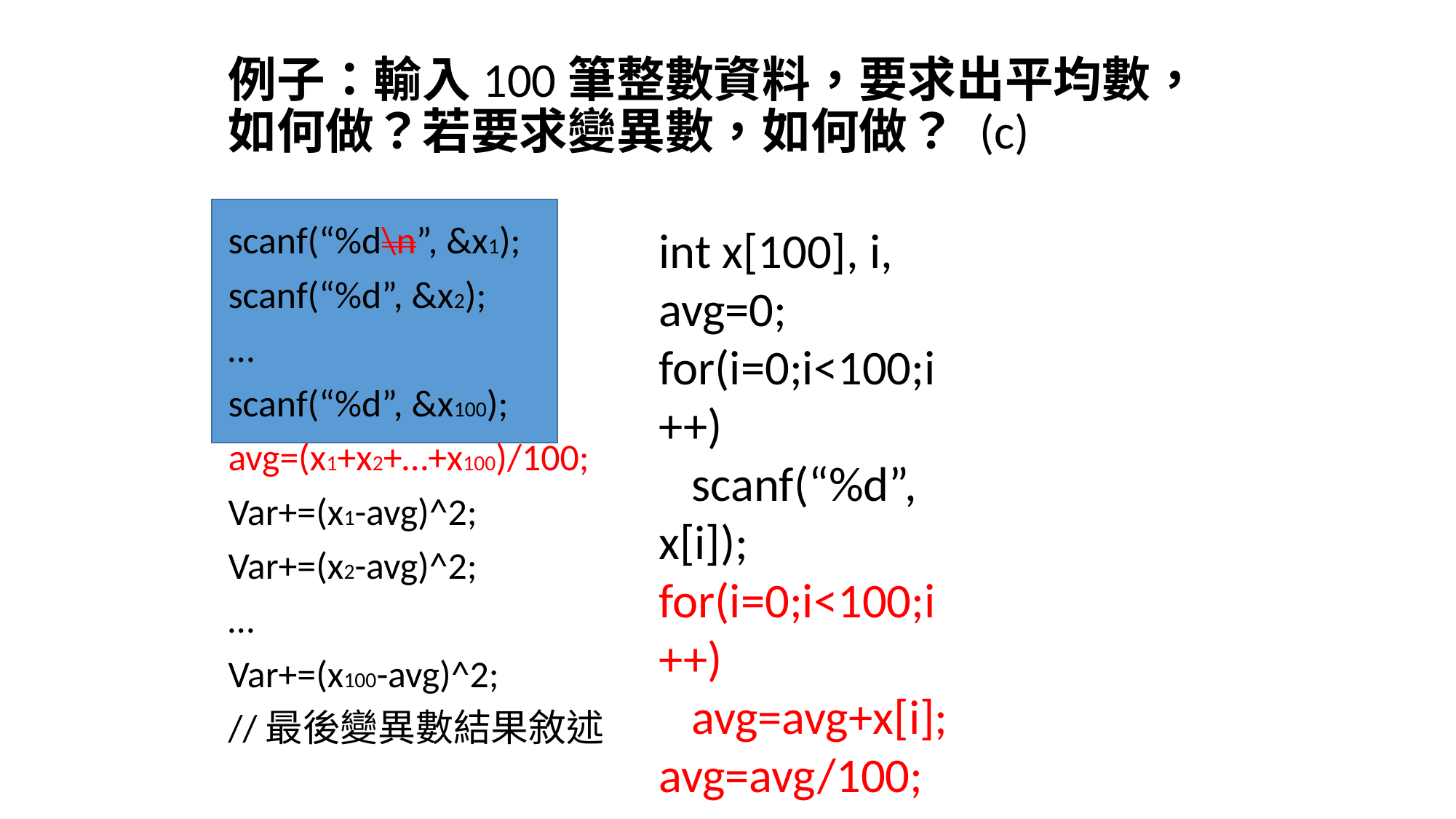

# 例子：輸入100筆整數資料，要求出平均數，如何做？若要求變異數，如何做？ (c)

int x[100], i, avg=0;
for(i=0;i<100;i++)
   scanf(“%d”, x[i]);
for(i=0;i<100;i++)
   avg=avg+x[i];
avg=avg/100;

scanf(“%d\n”, &x1);
scanf(“%d”, &x2);
…
scanf(“%d”, &x100);
avg=(x1+x2+…+x100)/100;
Var+=(x1-avg)^2;
Var+=(x2-avg)^2;
…
Var+=(x100-avg)^2;
//最後變異數結果敘述